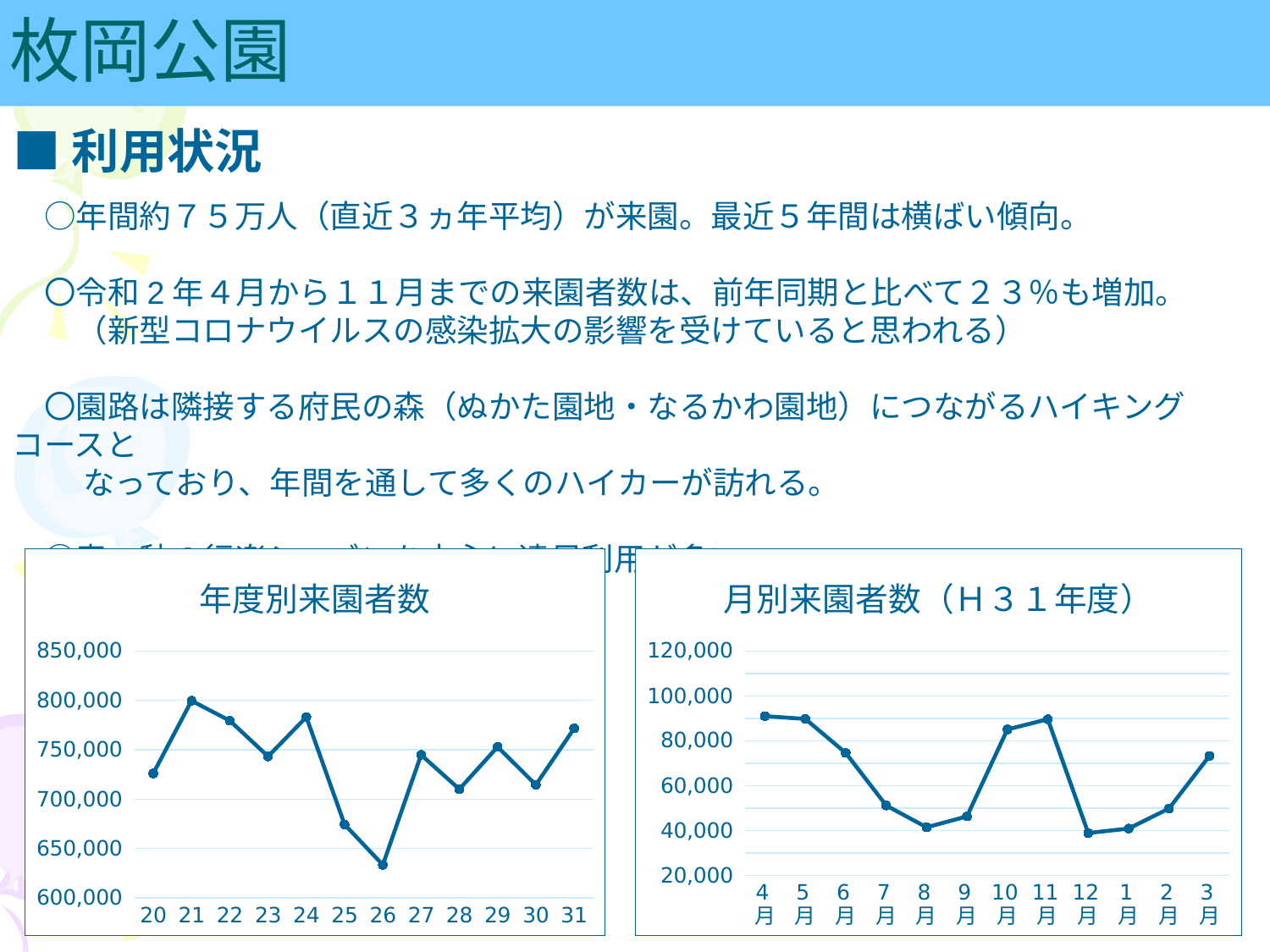

枚岡公園
# ■利用状況
　○年間約７５万人（直近３ヵ年平均）が来園。最近５年間は横ばい傾向。

　〇令和2年４月から１１月までの来園者数は、前年同期と比べて２３％も増加。
　　（新型コロナウイルスの感染拡大の影響を受けていると思われる）

　〇園路は隣接する府民の森（ぬかた園地・なるかわ園地）につながるハイキングコースと
　　 なっており、年間を通して多くのハイカーが訪れる。

　○春・秋の行楽シーズンを中心に遠足利用が多い。

### Chart: 年度別来園者数

| Category |  |
|---|---|
| 20 | 726020.0 |
| 21 | 799655.0 |
| 22 | 779440.0 |
| 23 | 743237.0 |
| 24 | 783148.0 |
| 25 | 674378.0 |
| 26 | 633351.0 |
| 27 | 744795.0 |
| 28 | 710061.0 |
| 29 | 752914.0 |
| 30 | 714431.0 |
| 31 | 771692.0 |

### Chart: 月別来園者数（Ｈ３１年度）

| Category |  |
|---|---|
| 4月 | 90981.0 |
| 5月 | 89762.0 |
| 6月 | 74558.0 |
| 7月 | 51160.0 |
| 8月 | 41429.0 |
| 9月 | 46284.0 |
| 10月 | 85089.0 |
| 11月 | 89632.0 |
| 12月 | 38879.0 |
| 1月 | 40855.0 |
| 2月 | 49810.0 |
| 3月 | 73253.0 |